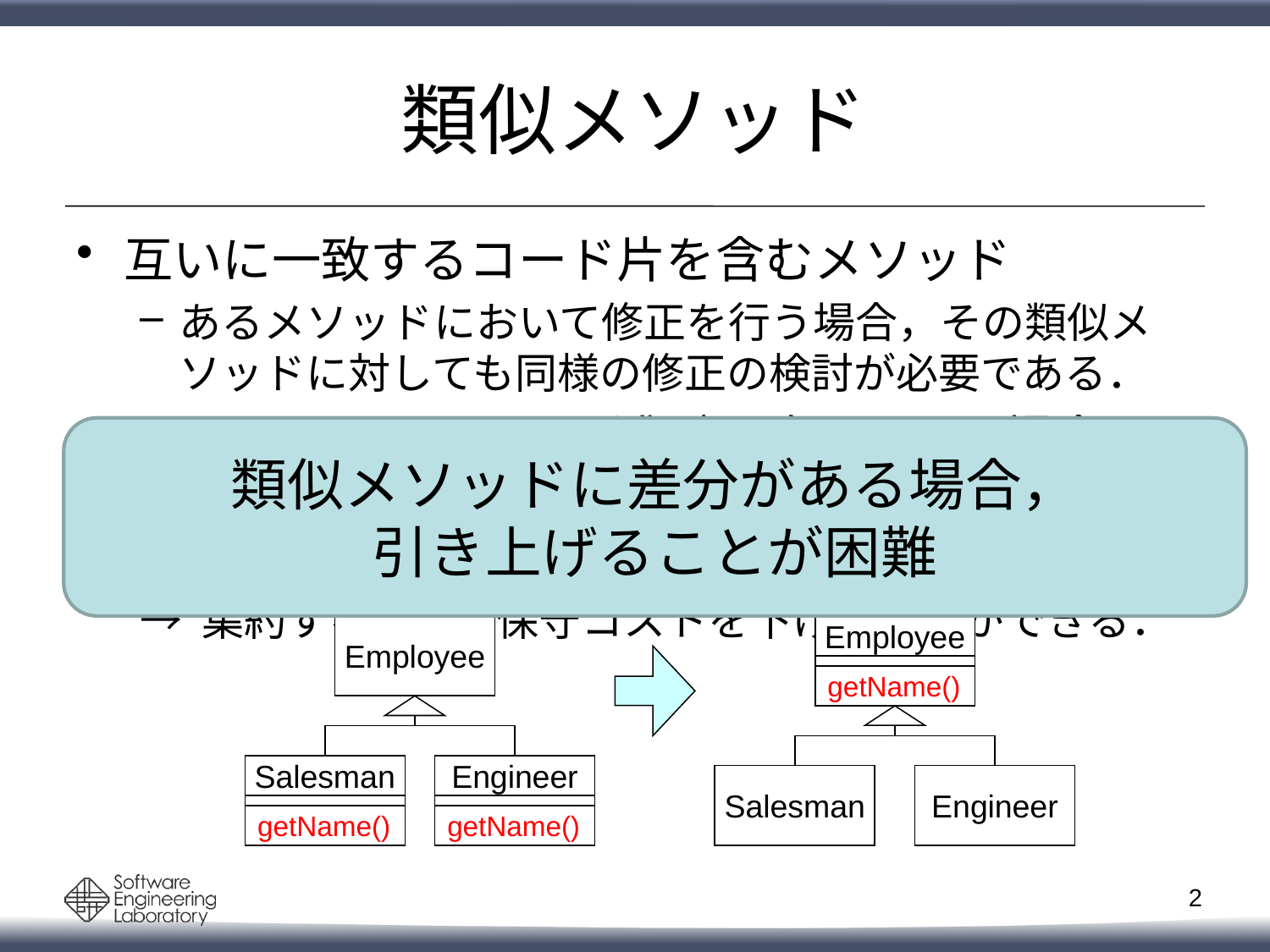

# 類似メソッド
互いに一致するコード片を含むメソッド
あるメソッドにおいて修正を行う場合，その類似メソッドに対しても同様の修正の検討が必要である．
メソッドのすべての記述が一致している場合，共通の親クラスに引き上げることで集約することができる．
→ 集約することで保守コストを下げることができる．
類似メソッドに差分がある場合，
引き上げることが困難
Employee
Employee

getName()

Salesman
Engineer
Salesman
Engineer

getName()
getName()
2